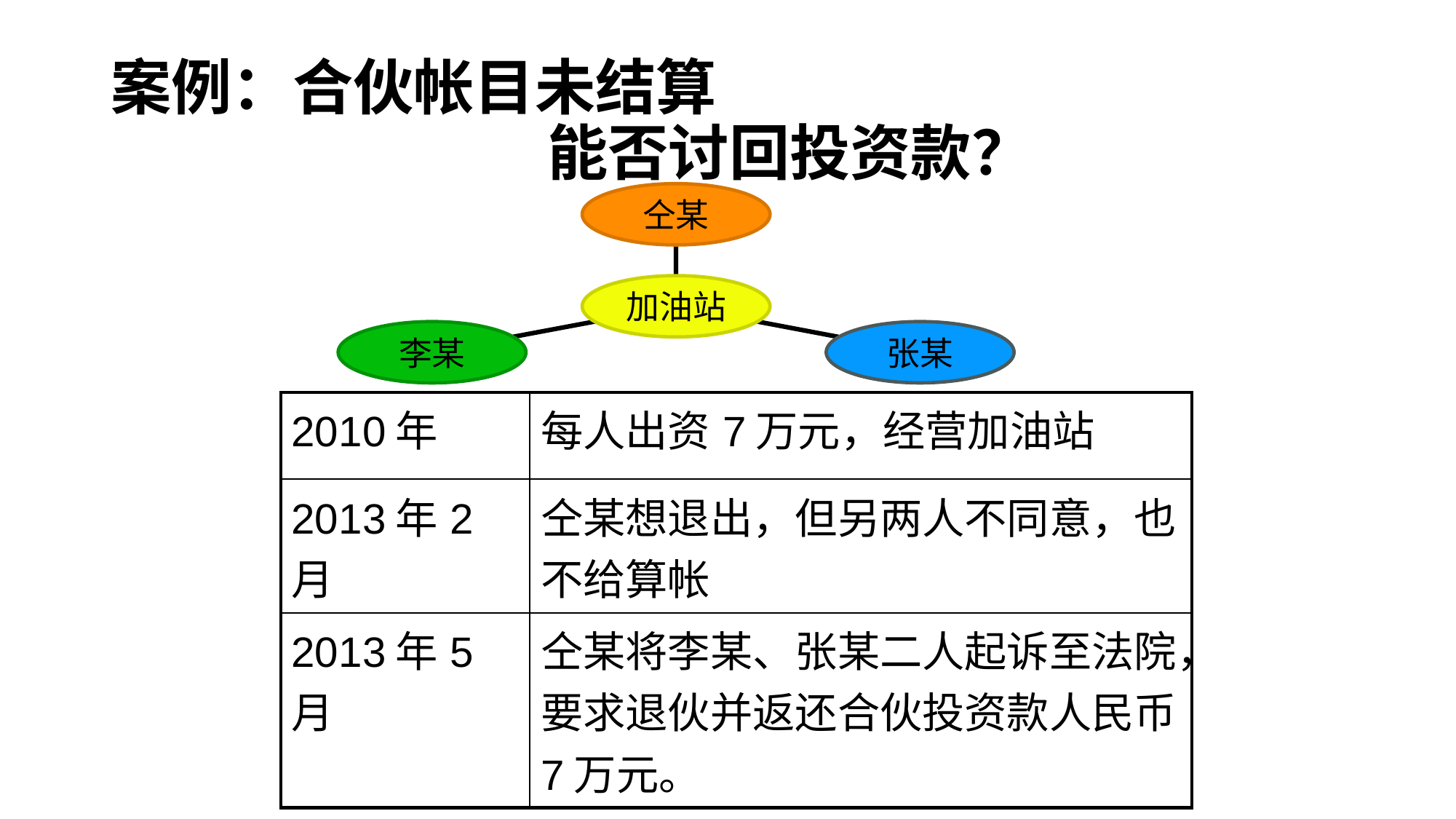

# 案例：合伙帐目未结算 能否讨回投资款？

仝某

加油站

李某
张某

| 2010年 | 每人出资7万元，经营加油站 |
| --- | --- |
| 2013年2月 | 仝某想退出，但另两人不同意，也不给算帐 |
| 2013年5月 | 仝某将李某、张某二人起诉至法院，要求退伙并返还合伙投资款人民币7万元。 |